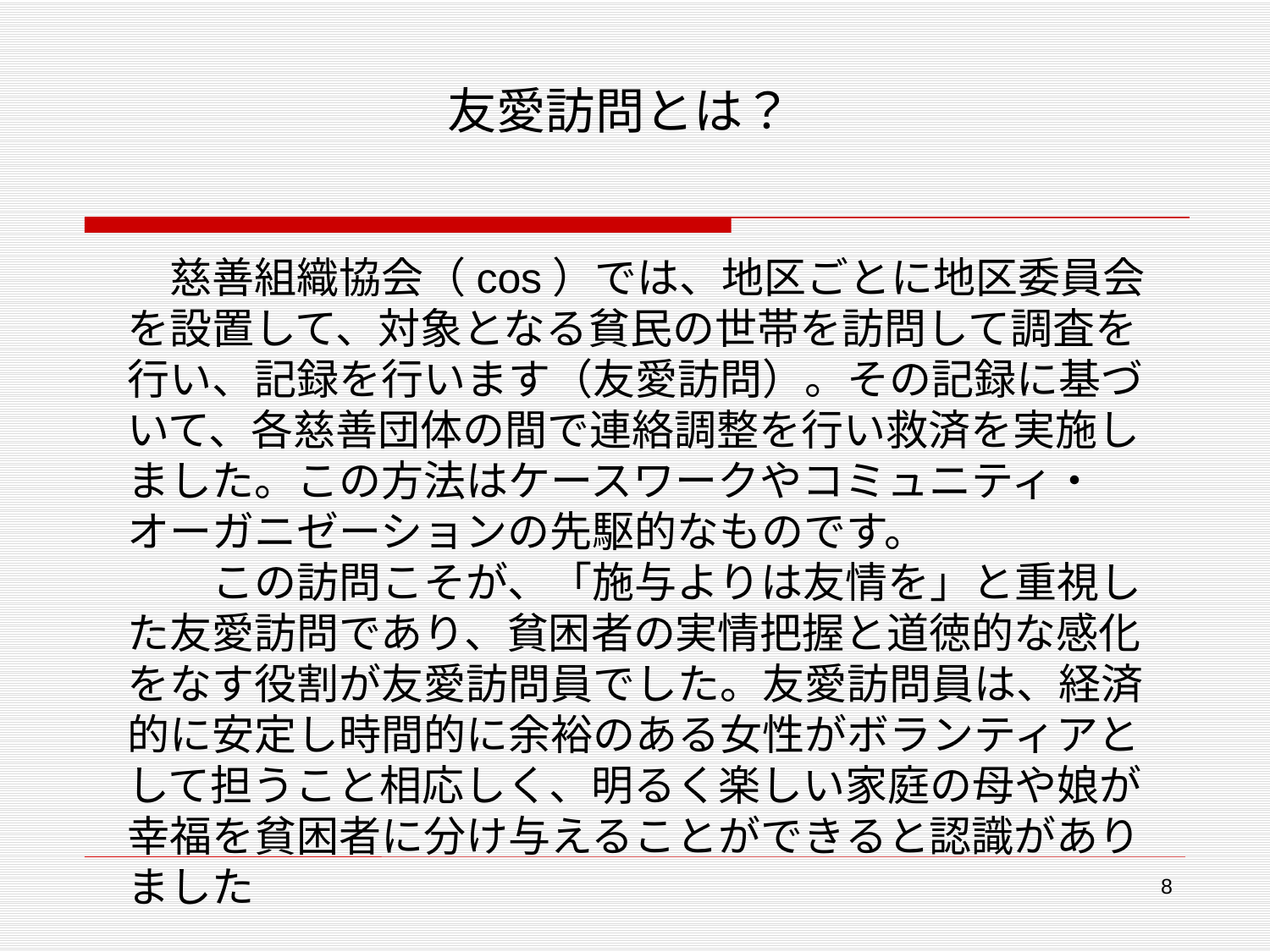

# 友愛訪問とは？
　慈善組織協会（cos）では、地区ごとに地区委員会を設置して、対象となる貧民の世帯を訪問して調査を行い、記録を行います（友愛訪問）。その記録に基づいて、各慈善団体の間で連絡調整を行い救済を実施しました。この方法はケースワークやコミュニティ・オーガニゼーションの先駆的なものです。
　　この訪問こそが、「施与よりは友情を」と重視した友愛訪問であり、貧困者の実情把握と道徳的な感化をなす役割が友愛訪問員でした。友愛訪問員は、経済的に安定し時間的に余裕のある女性がボランティアとして担うこと相応しく、明るく楽しい家庭の母や娘が幸福を貧困者に分け与えることができると認識がありました
8